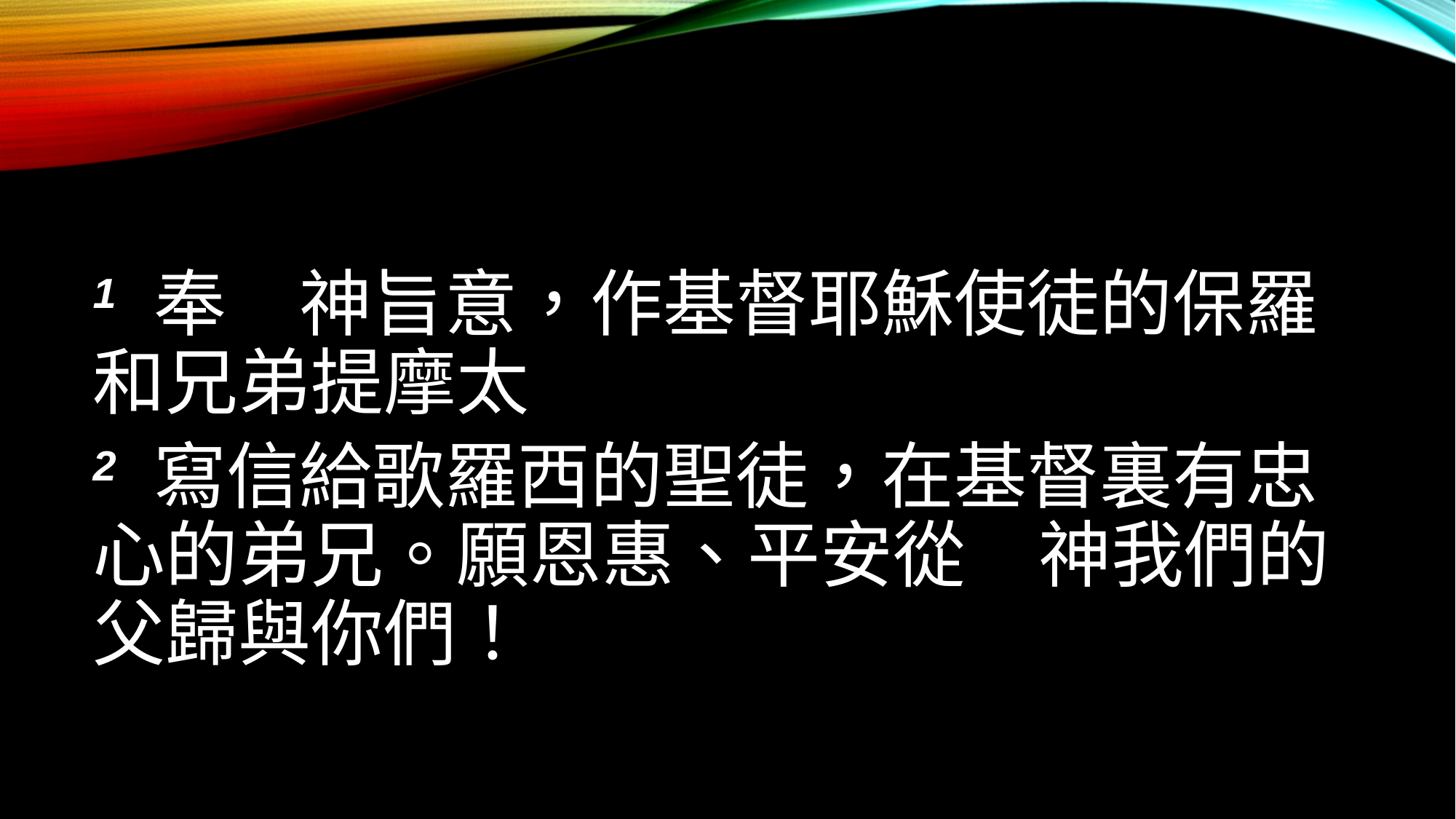

#
1 奉　神旨意，作基督耶穌使徒的保羅和兄弟提摩太
2 寫信給歌羅西的聖徒，在基督裏有忠心的弟兄。願恩惠、平安從　神我們的父歸與你們！